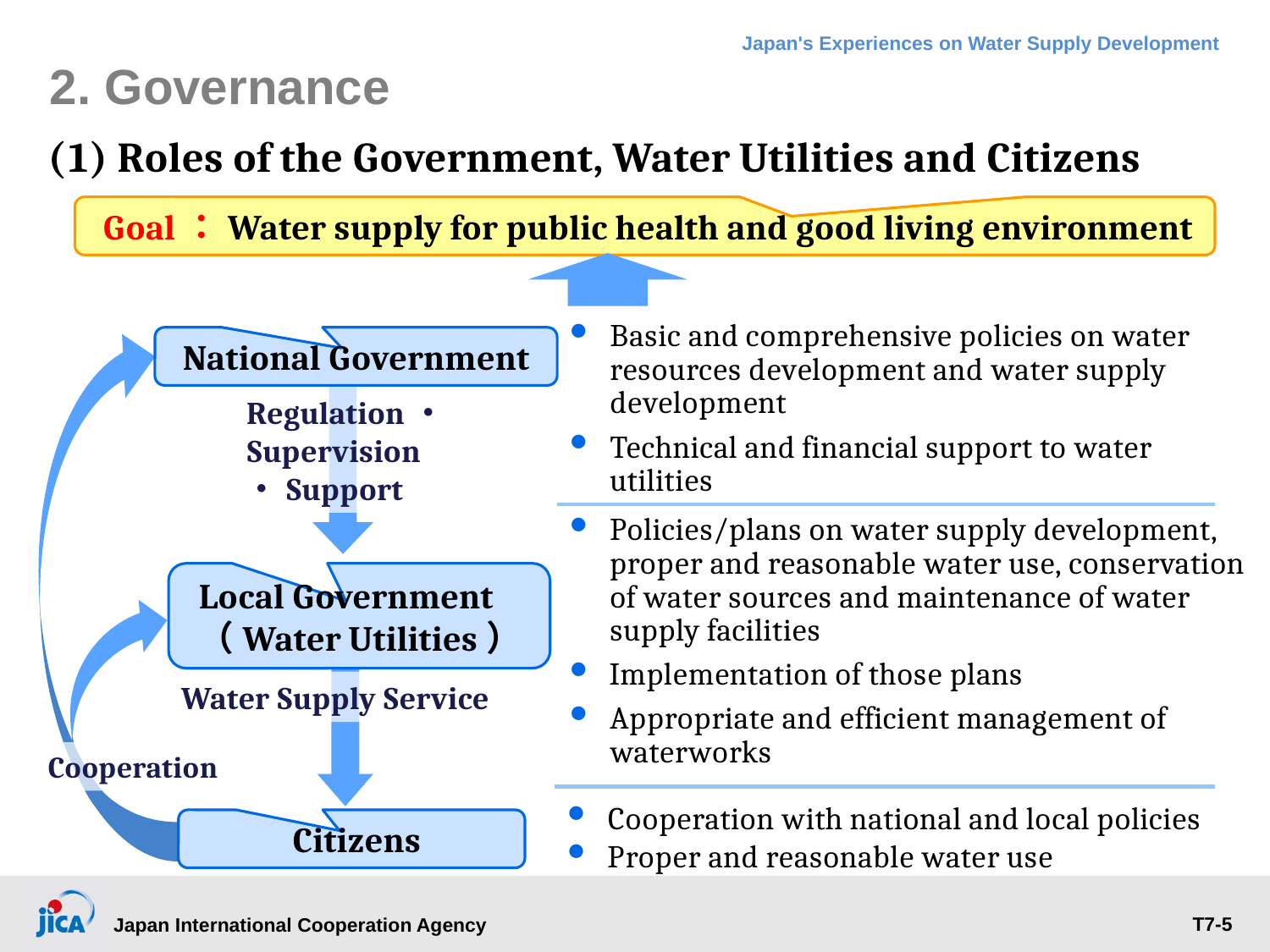

2. Governance
(1) Roles of the Government, Water Utilities and Citizens
Goal：Water supply for public health and good living environment

Basic and comprehensive policies on water resources development and water supply development
Technical and financial support to water utilities
National Government

Regulation・Supervision・Support
Policies/plans on water supply development, proper and reasonable water use, conservation of water sources and maintenance of water supply facilities
Implementation of those plans
Appropriate and efficient management of waterworks
Local Government
（Water Utilities）

Water Supply Service
Cooperation
Cooperation with national and local policies
Proper and reasonable water use
Citizens